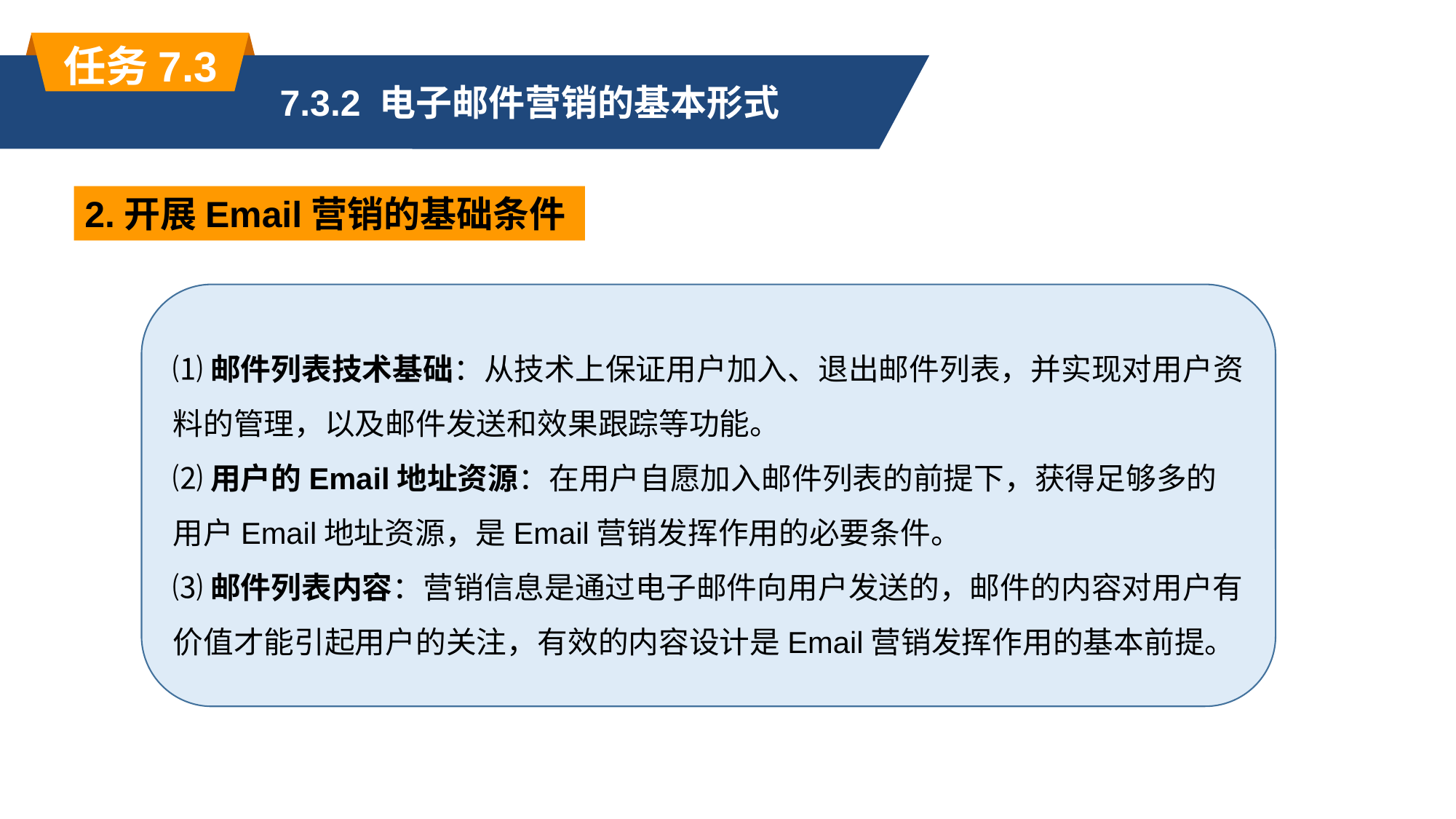

任务7.3

7.3.2 电子邮件营销的基本形式
2.开展Email营销的基础条件
⑴邮件列表技术基础：从技术上保证用户加入、退出邮件列表，并实现对用户资料的管理，以及邮件发送和效果跟踪等功能。
⑵用户的Email地址资源：在用户自愿加入邮件列表的前提下，获得足够多的用户Email地址资源，是Email营销发挥作用的必要条件。
⑶邮件列表内容：营销信息是通过电子邮件向用户发送的，邮件的内容对用户有价值才能引起用户的关注，有效的内容设计是Email营销发挥作用的基本前提。